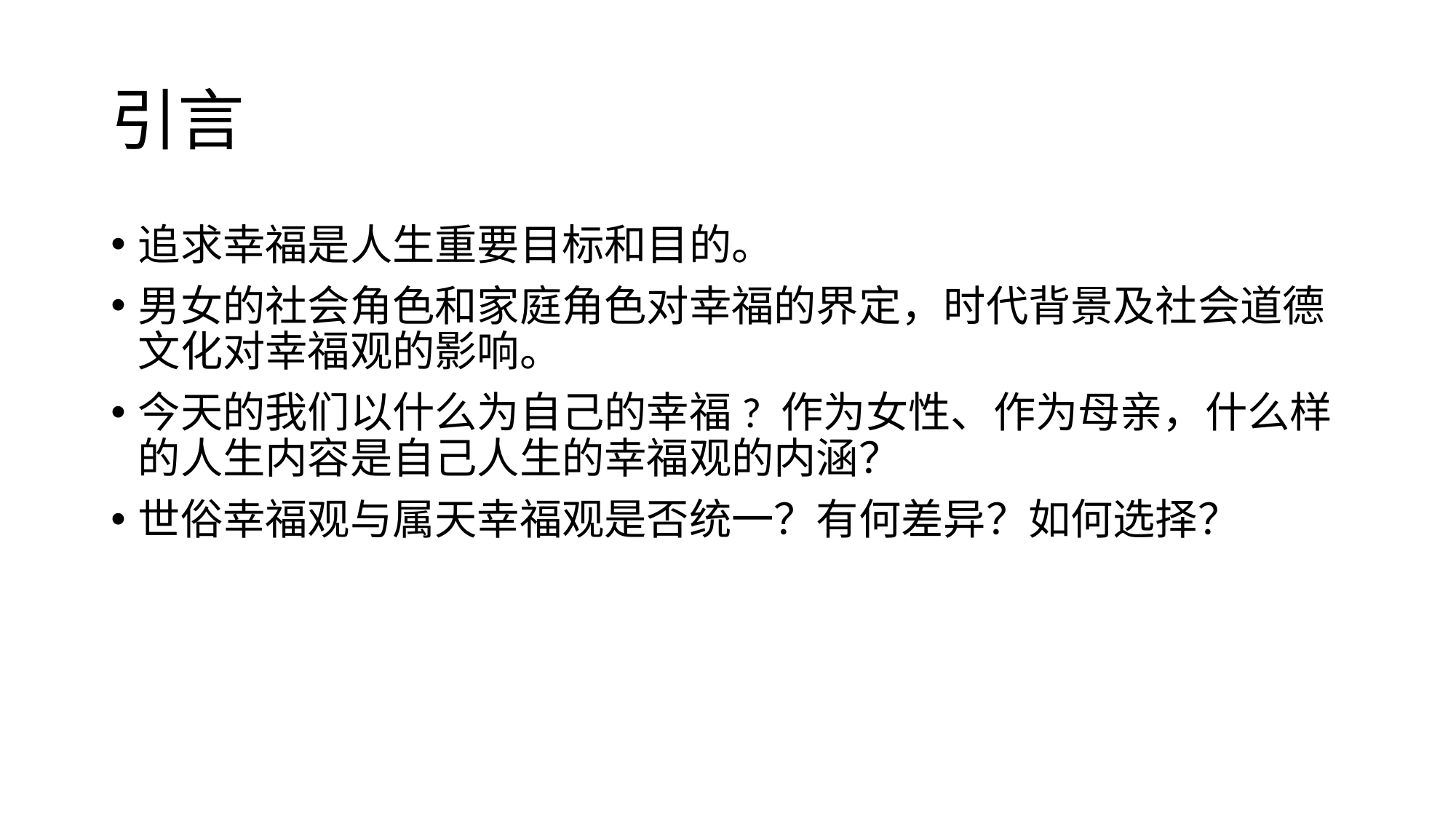

# 引言
追求幸福是人生重要目标和目的。
男女的社会角色和家庭角色对幸福的界定，时代背景及社会道德文化对幸福观的影响。
今天的我们以什么为自己的幸福? 作为女性、作为母亲，什么样的人生内容是自己人生的幸福观的内涵？
世俗幸福观与属天幸福观是否统一？有何差异？如何选择？